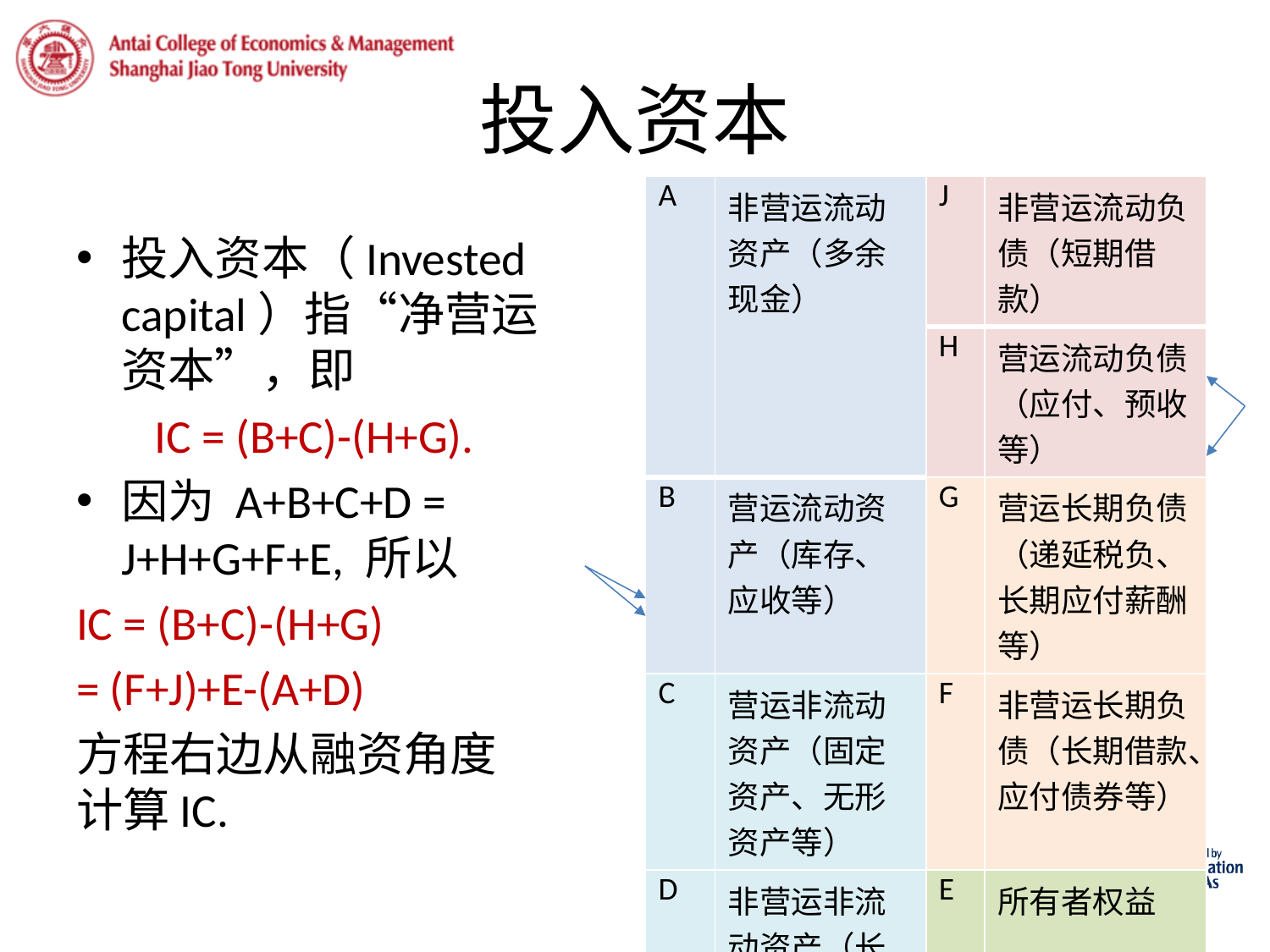

# 投入资本
| A | 非营运流动资产（多余现金） | J | 非营运流动负债（短期借款） |
| --- | --- | --- | --- |
|  |  | H | 营运流动负债（应付、预收等） |
| B | 营运流动资产（库存、应收等） | G | 营运长期负债（递延税负、长期应付薪酬等） |
| C | 营运非流动资产（固定资产、无形资产等） | F | 非营运长期负债（长期借款、应付债券等） |
| D | 非营运非流动资产（长期投资） | E | 所有者权益 |
投入资本（Invested capital）指“净营运资本”，即
 IC = (B+C)-(H+G).
因为 A+B+C+D = J+H+G+F+E, 所以
IC = (B+C)-(H+G)
= (F+J)+E-(A+D)
方程右边从融资角度计算IC.